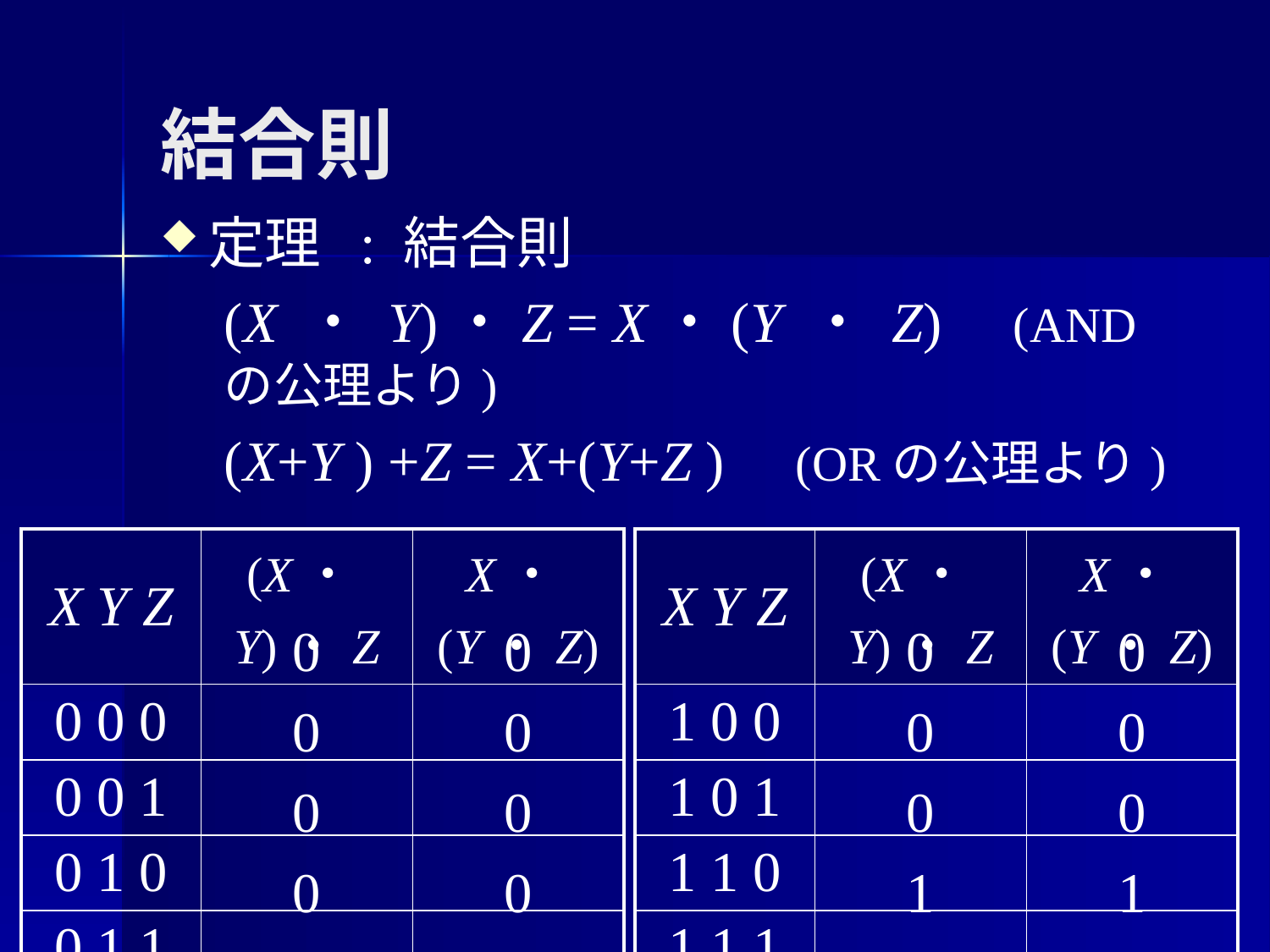

# 結合則
定理  : 結合則
(X ・ Y)・Z = X・(Y ・ Z)     (ANDの公理より)
(X+Y ) +Z = X+(Y+Z )     (ORの公理より)
| X Y Z | (X・Y)・Z | X・(Y・Z) |
| --- | --- | --- |
| 0 0 0 |  |  |
| 0 0 1 |  |  |
| 0 1 0 |  |  |
| 0 1 1 |  |  |
| X Y Z | (X・Y)・Z | X・(Y・Z) |
| --- | --- | --- |
| 1 0 0 |  |  |
| 1 0 1 |  |  |
| 1 1 0 |  |  |
| 1 1 1 |  |  |
0
0
0
0
0
0
0
0
0
0
0
0
0
0
1
1